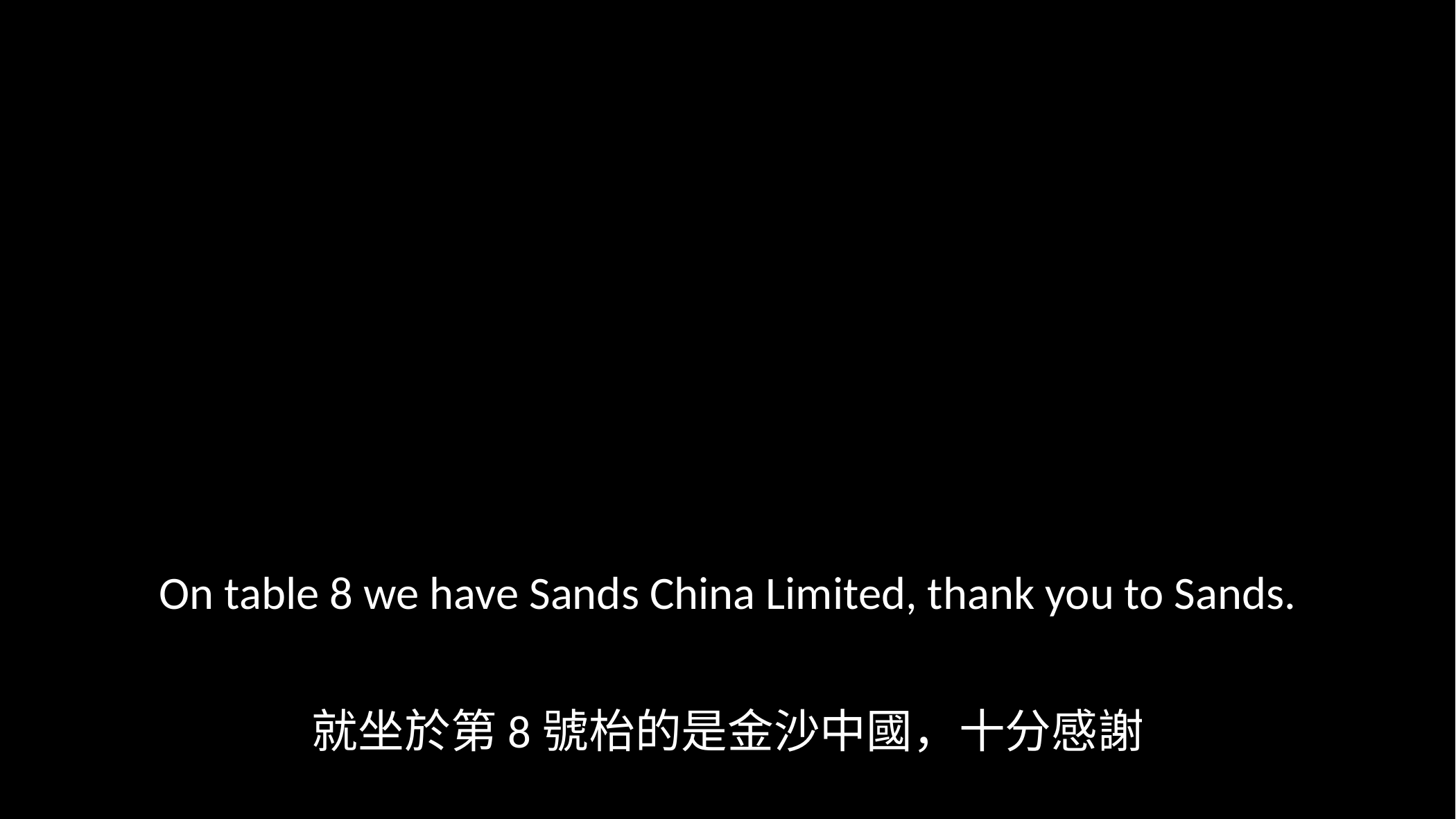

On table 8 we have Sands China Limited, thank you to Sands.

就坐於第8號枱的是金沙中國，十分感謝